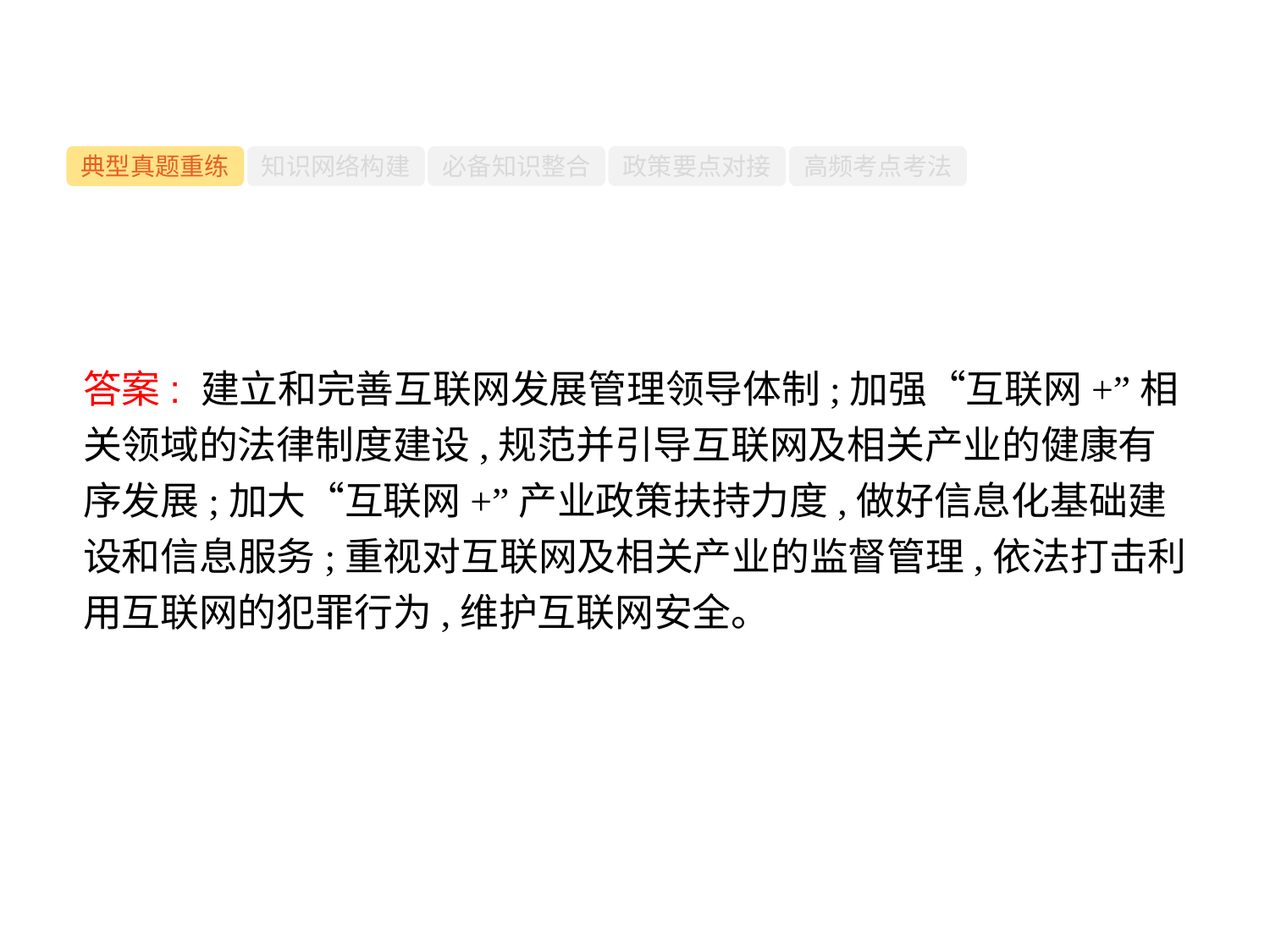

-47-
典型真题重练
知识网络构建
必备知识整合
政策要点对接
高频考点考法
答案: 建立和完善互联网发展管理领导体制;加强“互联网+”相关领域的法律制度建设,规范并引导互联网及相关产业的健康有序发展;加大“互联网+”产业政策扶持力度,做好信息化基础建设和信息服务;重视对互联网及相关产业的监督管理,依法打击利用互联网的犯罪行为,维护互联网安全。